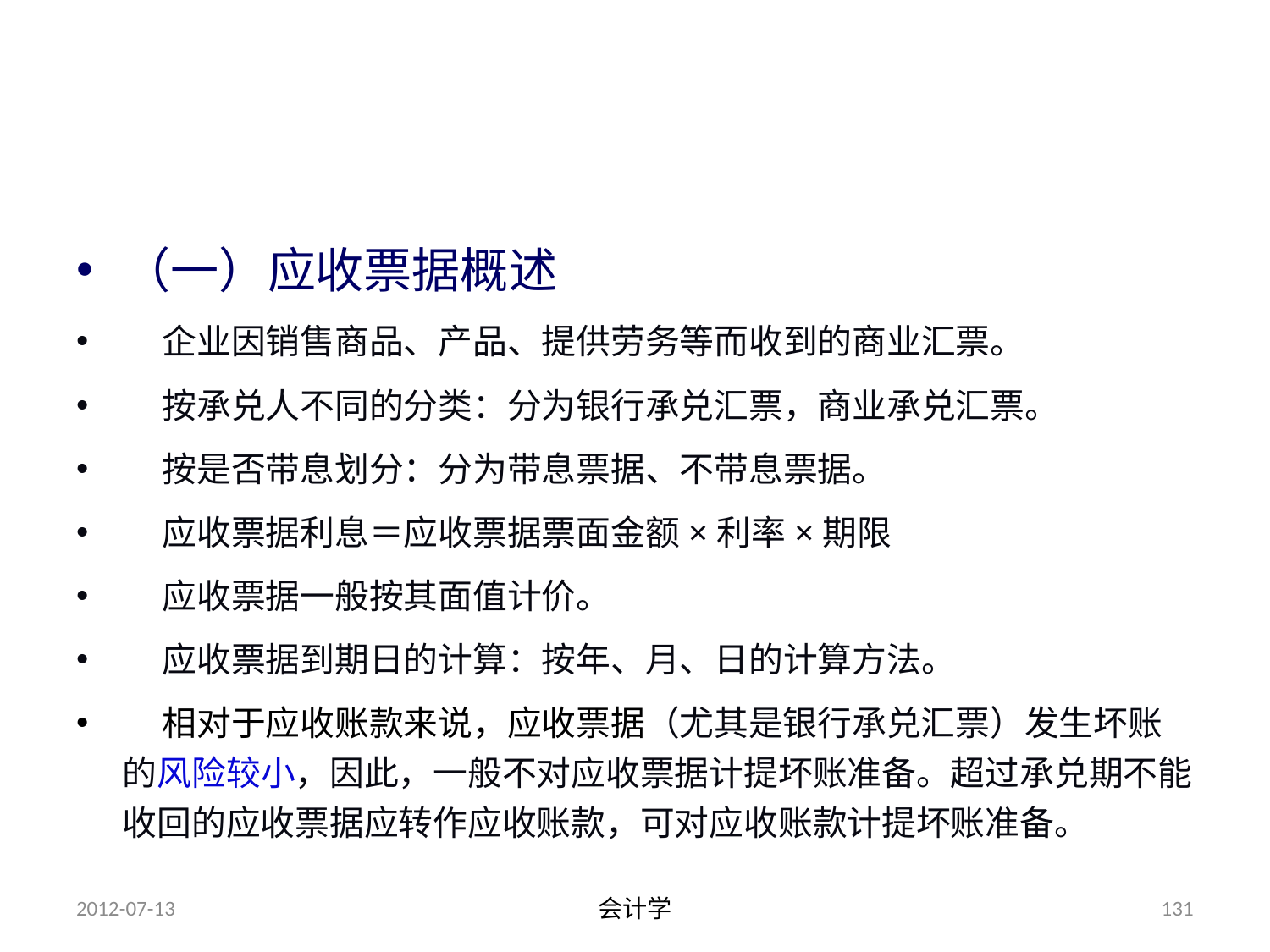

# 四、应收票据（P.93）
（一）应收票据概述
    企业因销售商品、产品、提供劳务等而收到的商业汇票。
    按承兑人不同的分类：分为银行承兑汇票，商业承兑汇票。
    按是否带息划分：分为带息票据、不带息票据。
    应收票据利息＝应收票据票面金额×利率×期限
    应收票据一般按其面值计价。
    应收票据到期日的计算：按年、月、日的计算方法。
    相对于应收账款来说，应收票据（尤其是银行承兑汇票）发生坏账的风险较小，因此，一般不对应收票据计提坏账准备。超过承兑期不能收回的应收票据应转作应收账款，可对应收账款计提坏账准备。
2012-07-13
会计学
131